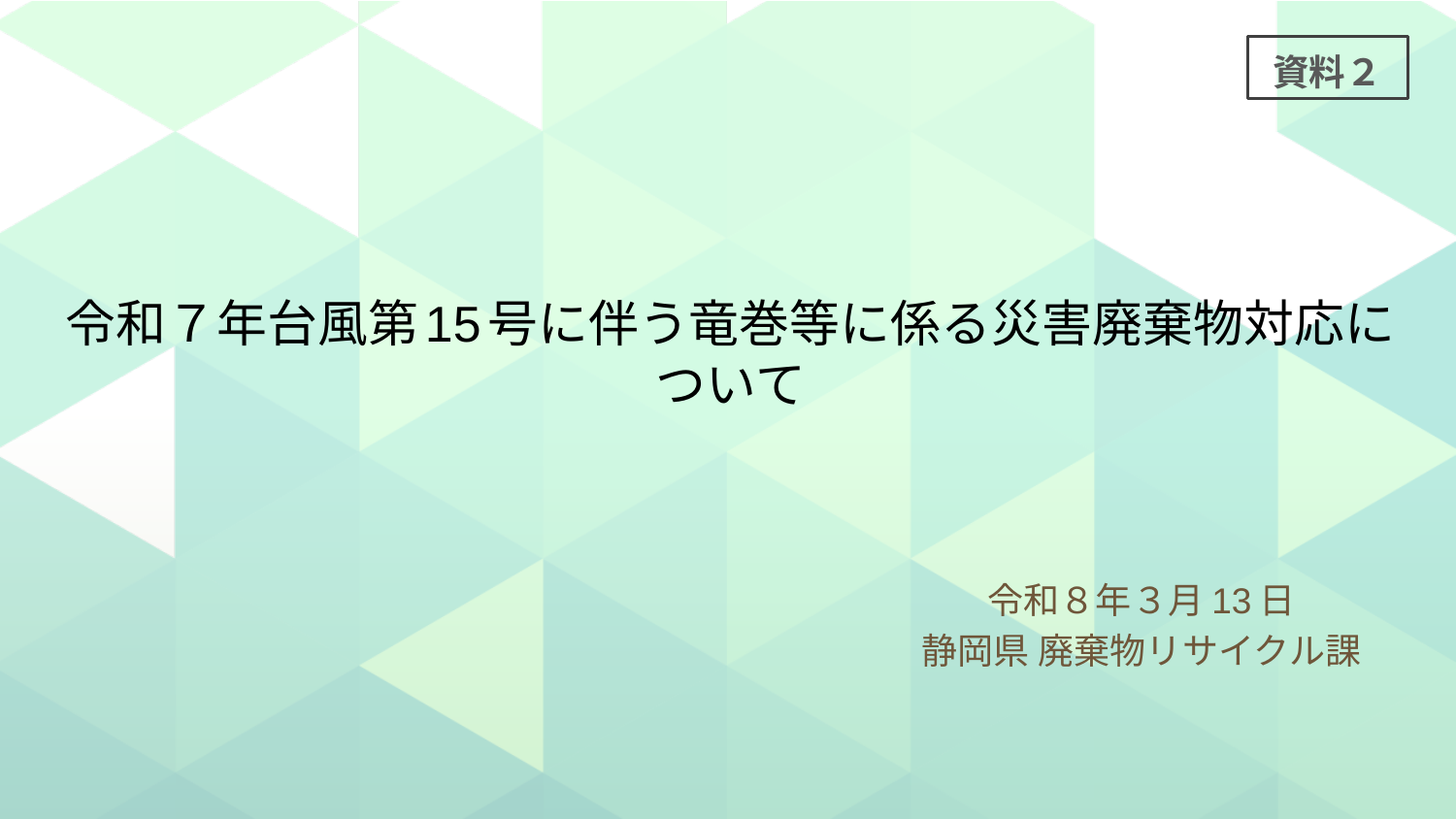

資料２
# 令和７年台風第15号に伴う竜巻等に係る災害廃棄物対応について
令和８年３月13日
静岡県 廃棄物リサイクル課